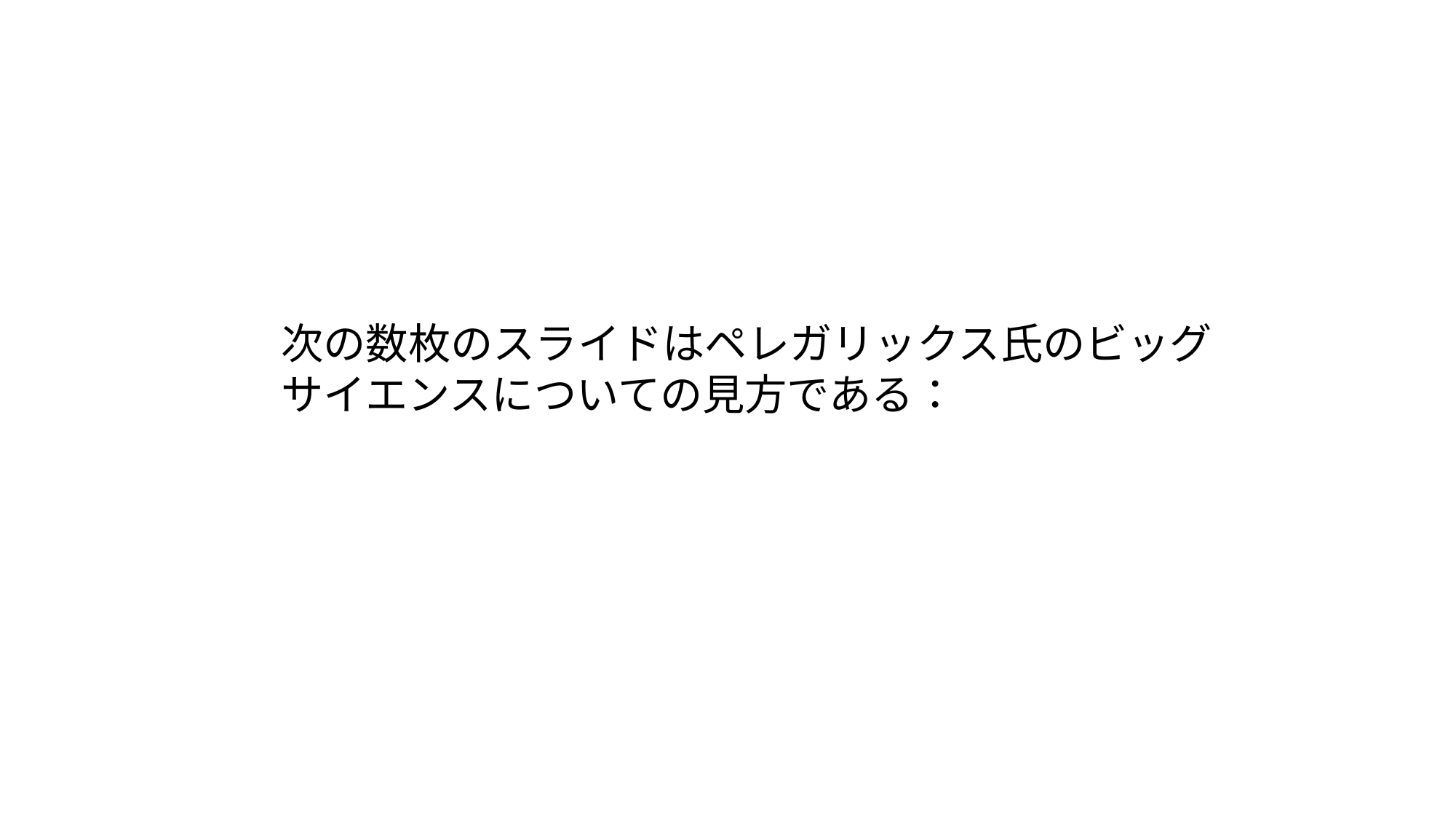

次の数枚のスライドはペレガリックス氏のビッグ
サイエンスについての見方である：